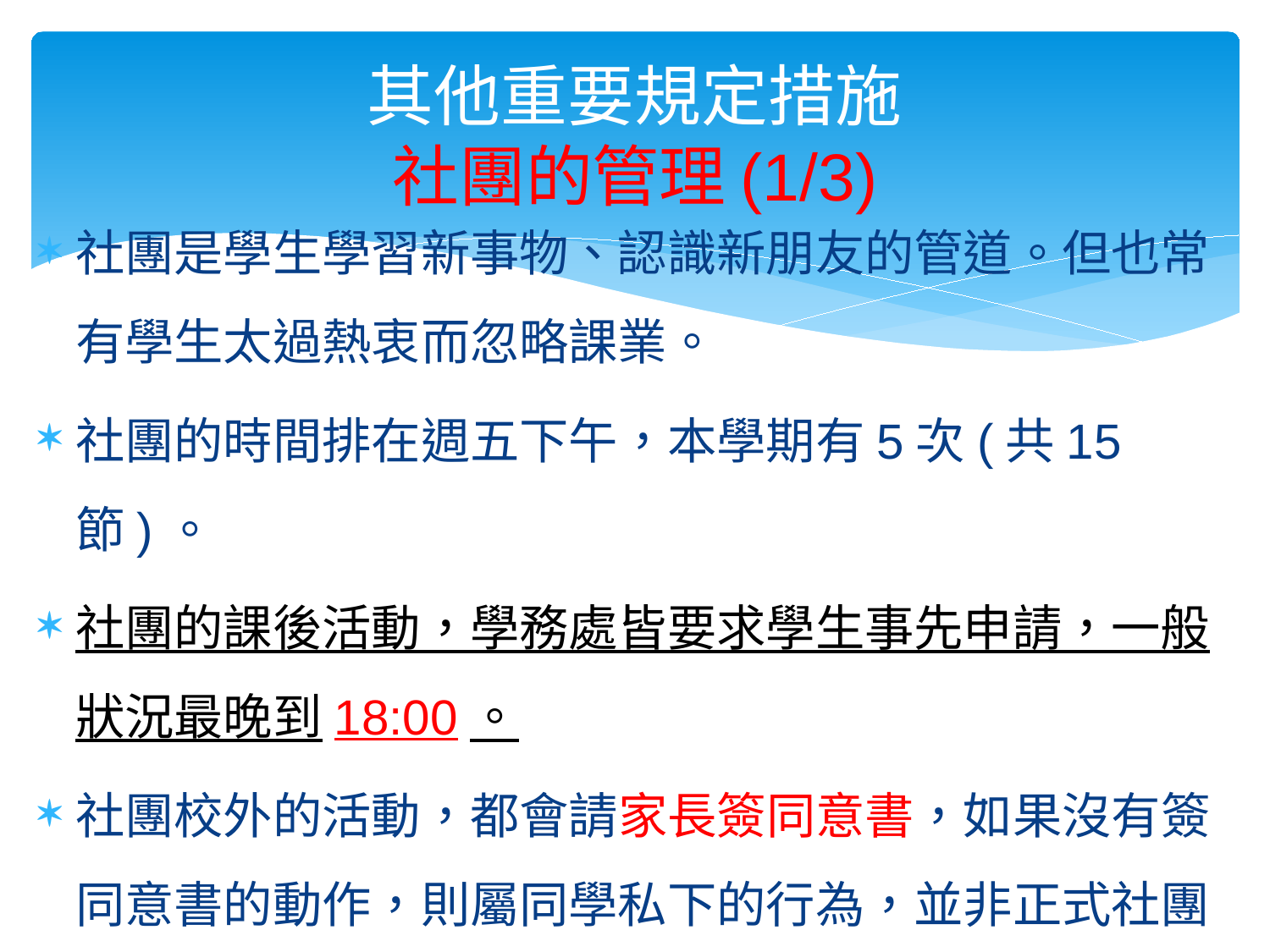

# 其他重要規定措施 社團的管理(1/3)
社團是學生學習新事物、認識新朋友的管道。但也常有學生太過熱衷而忽略課業。
社團的時間排在週五下午，本學期有5次(共15節)。
社團的課後活動，學務處皆要求學生事先申請，一般狀況最晚到18:00。
社團校外的活動，都會請家長簽同意書，如果沒有簽同意書的動作，則屬同學私下的行為，並非正式社團活動，敬請家長知悉。